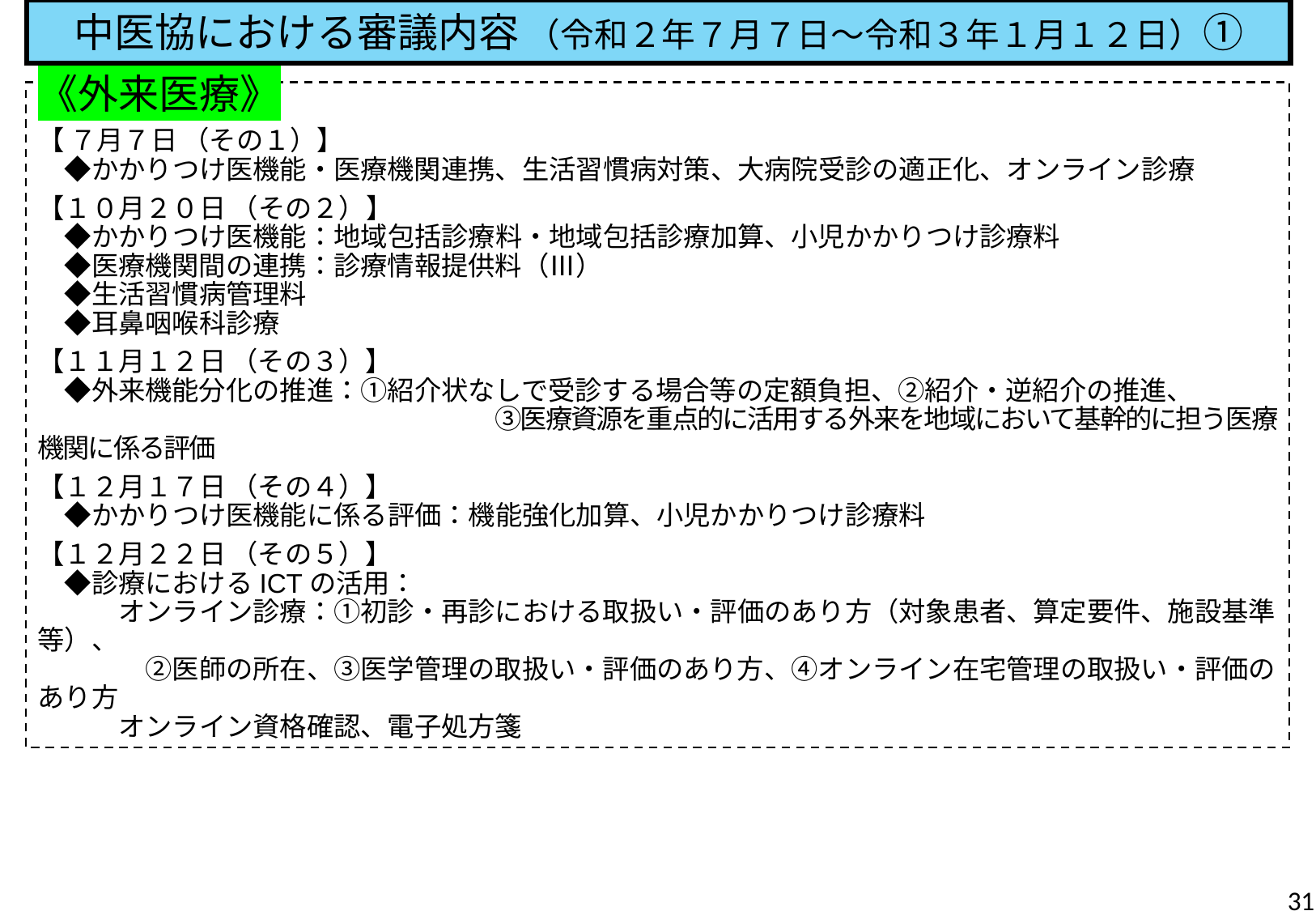

中医協における審議内容 （令和２年７月７日～令和３年１月１２日）①
《外来医療》
【 ７月７日 （その１）】
　◆かかりつけ医機能・医療機関連携、生活習慣病対策、大病院受診の適正化、オンライン診療
【１０月２０日 （その２）】
　◆かかりつけ医機能：地域包括診療料・地域包括診療加算、小児かかりつけ診療料
　◆医療機関間の連携：診療情報提供料（Ⅲ）
　◆生活習慣病管理料
　◆耳鼻咽喉科診療
【１１月１２日 （その３）】
　◆外来機能分化の推進：①紹介状なしで受診する場合等の定額負担、②紹介・逆紹介の推進、
　　　　　　　　　　　　　　　　　③医療資源を重点的に活用する外来を地域において基幹的に担う医療機関に係る評価
【１２月１７日 （その４）】
　◆かかりつけ医機能に係る評価：機能強化加算、小児かかりつけ診療料
【１２月２２日 （その５）】
　◆診療におけるICTの活用：
　　　オンライン診療：①初診・再診における取扱い・評価のあり方（対象患者、算定要件、施設基準等）、
　　　　②医師の所在、③医学管理の取扱い・評価のあり方、④オンライン在宅管理の取扱い・評価のあり方
　　　オンライン資格確認、電子処方箋
31